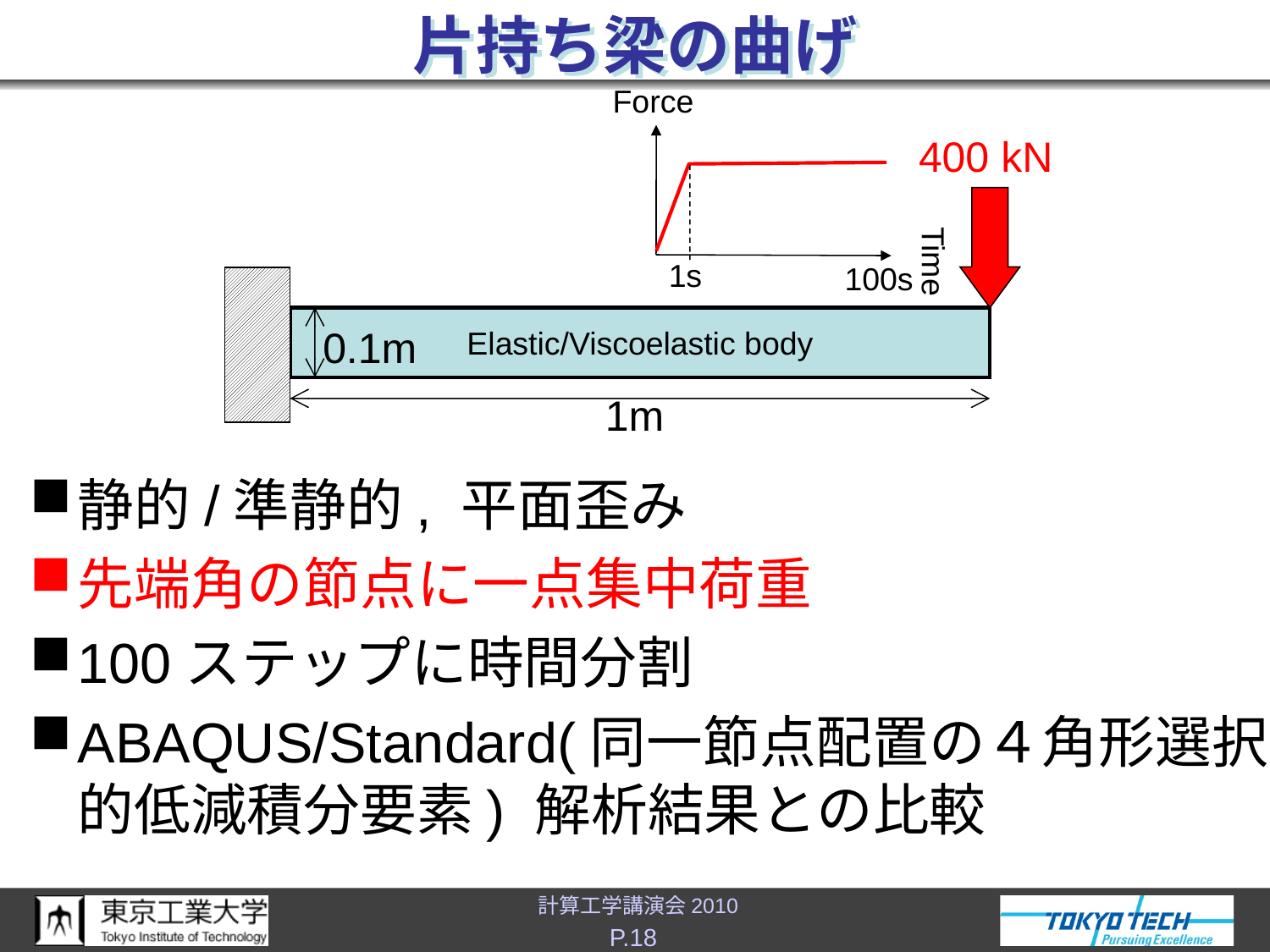

# 片持ち梁の曲げ
Force

Time
1s
100s

400 kN

Elastic/Viscoelastic body
0.1m
1m

静的/準静的, 平面歪み
先端角の節点に一点集中荷重
100ステップに時間分割
ABAQUS/Standard(同一節点配置の４角形選択的低減積分要素) 解析結果との比較